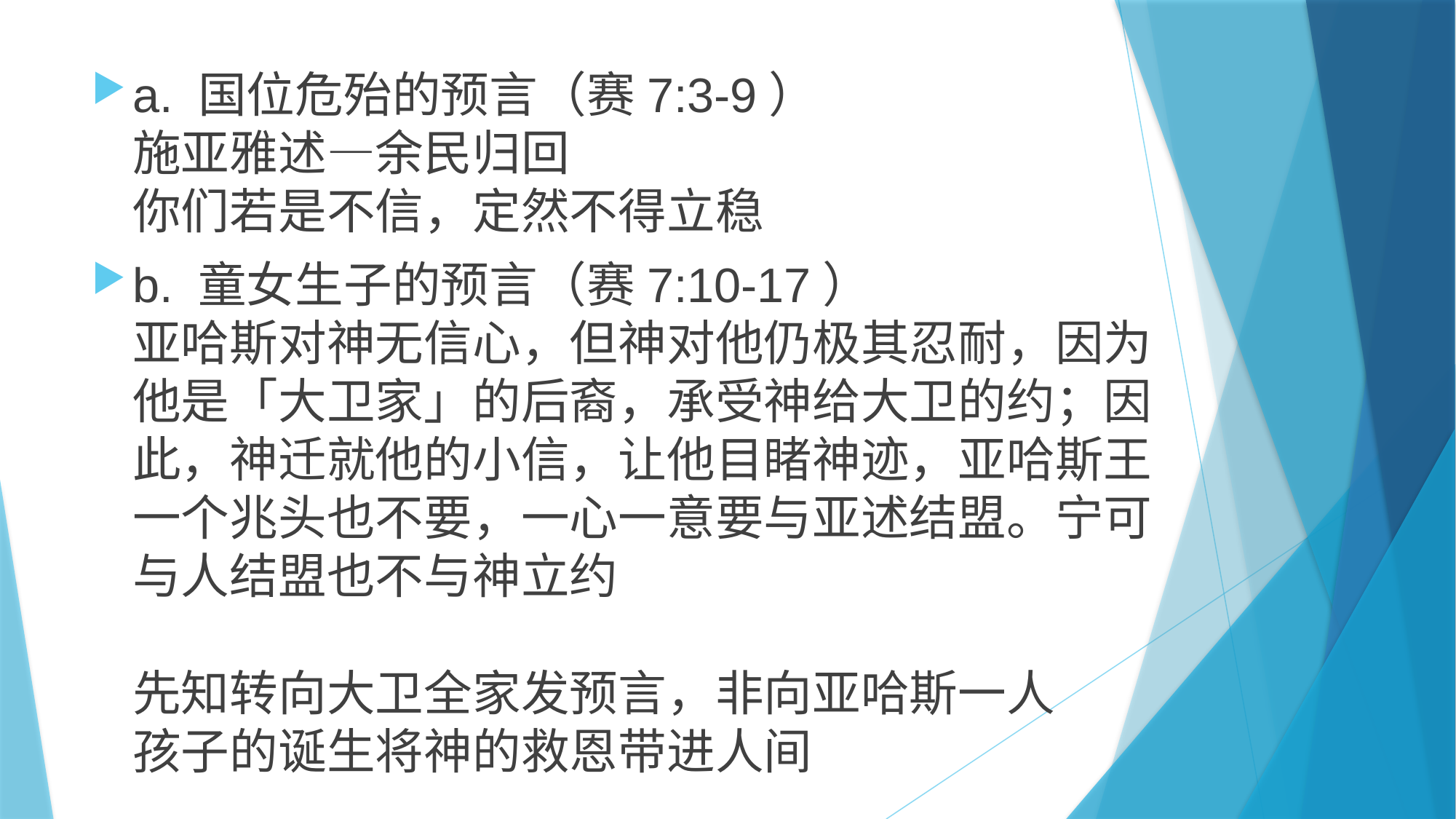

a. 国位危殆的预言（赛7:3-9）
施亚雅述—余民归回
你们若是不信，定然不得立稳
b. 童女生子的预言（赛7:10-17）
亚哈斯对神无信心，但神对他仍极其忍耐，因为他是「大卫家」的后裔，承受神给大卫的约；因此，神迁就他的小信，让他目睹神迹，亚哈斯王一个兆头也不要，一心一意要与亚述结盟。宁可与人结盟也不与神立约
先知转向大卫全家发预言，非向亚哈斯一人
孩子的诞生将神的救恩带进人间